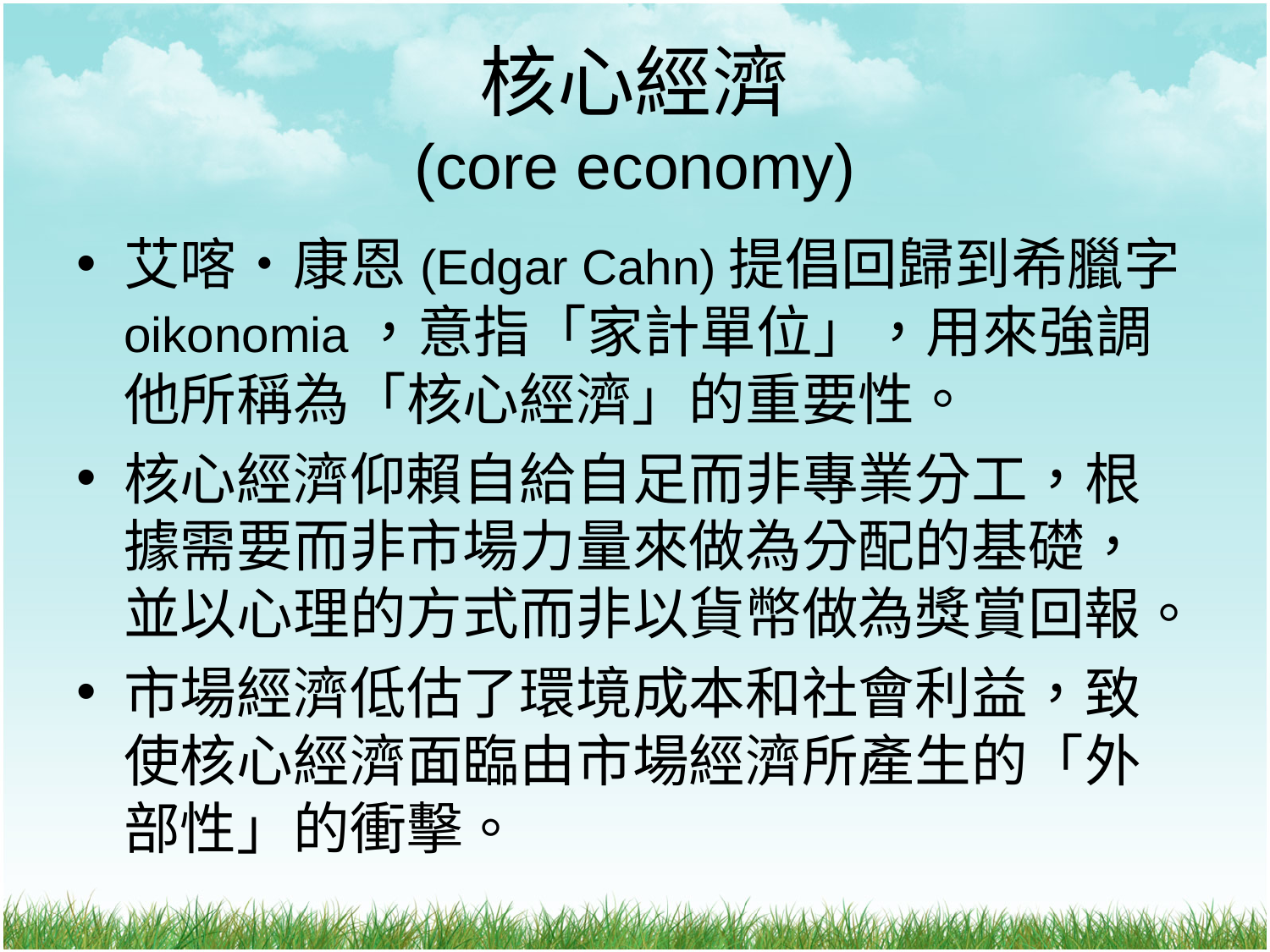

# 核心經濟 (core economy)
艾喀‧康恩(Edgar Cahn)提倡回歸到希臘字oikonomia，意指「家計單位」，用來強調他所稱為「核心經濟」的重要性。
核心經濟仰賴自給自足而非專業分工，根據需要而非市場力量來做為分配的基礎，並以心理的方式而非以貨幣做為獎賞回報。
市場經濟低估了環境成本和社會利益，致使核心經濟面臨由市場經濟所產生的「外部性」的衝擊。